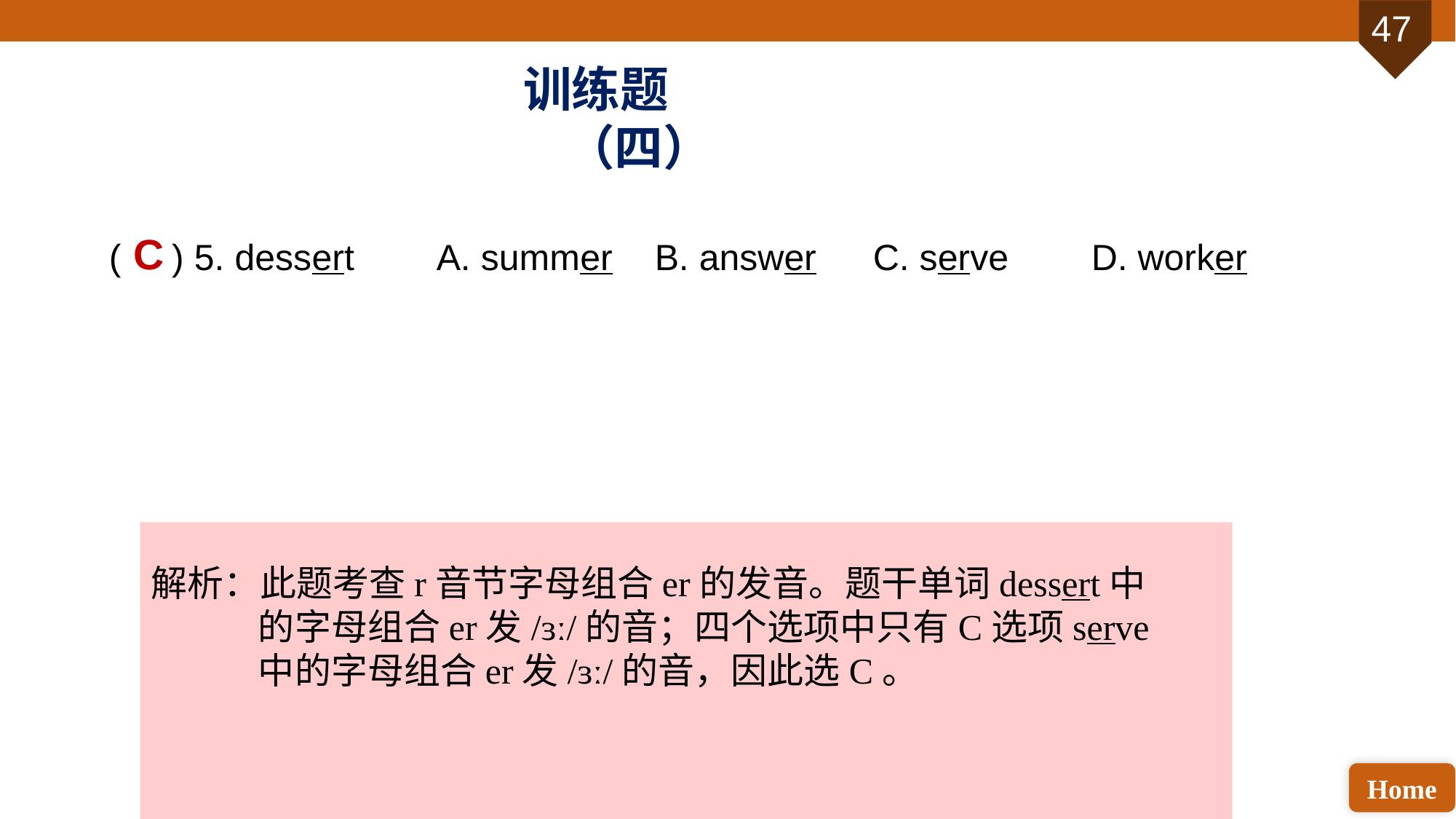

训练题（四）
(     ) 5. dessert 	A. summer 	B. answer 	C. serve 	D. worker
C

解析：此题考查r音节字母组合er的发音。题干单词dessert中的字母组合er发/ɜː/的音；四个选项中只有C选项serve中的字母组合er发/ɜː/的音，因此选C。